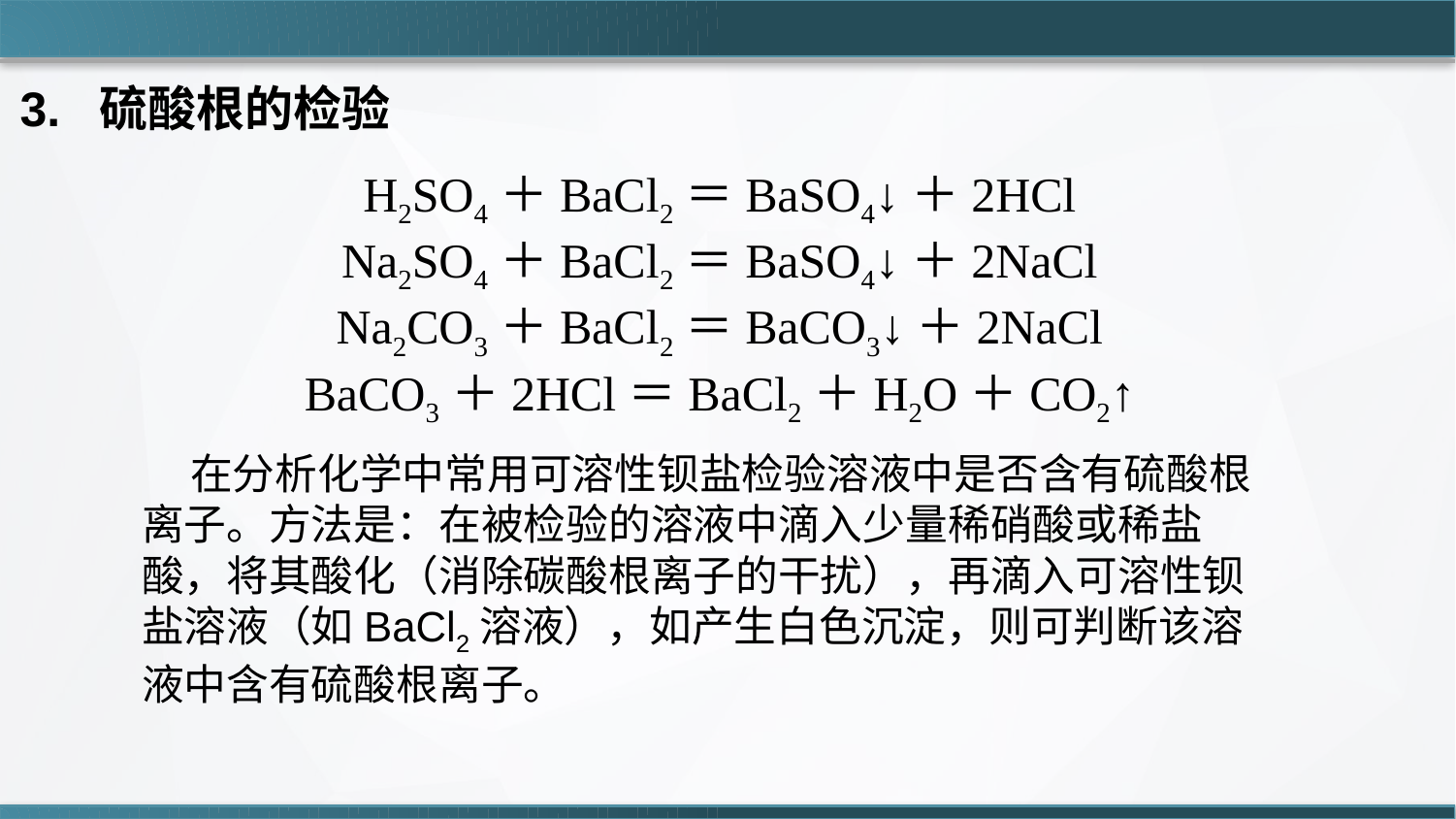

3.  硫酸根的检验
H2SO4＋BaCl2＝BaSO4↓＋2HCl
Na2SO4＋BaCl2＝BaSO4↓＋2NaCl
Na2CO3＋BaCl2＝BaCO3↓＋2NaCl
BaCO3＋2HCl＝BaCl2＋H2O＋CO2↑
        在分析化学中常用可溶性钡盐检验溶液中是否含有硫酸根离子。方法是：在被检验的溶液中滴入少量稀硝酸或稀盐酸，将其酸化（消除碳酸根离子的干扰），再滴入可溶性钡盐溶液（如BaCl2溶液），如产生白色沉淀，则可判断该溶液中含有硫酸根离子。